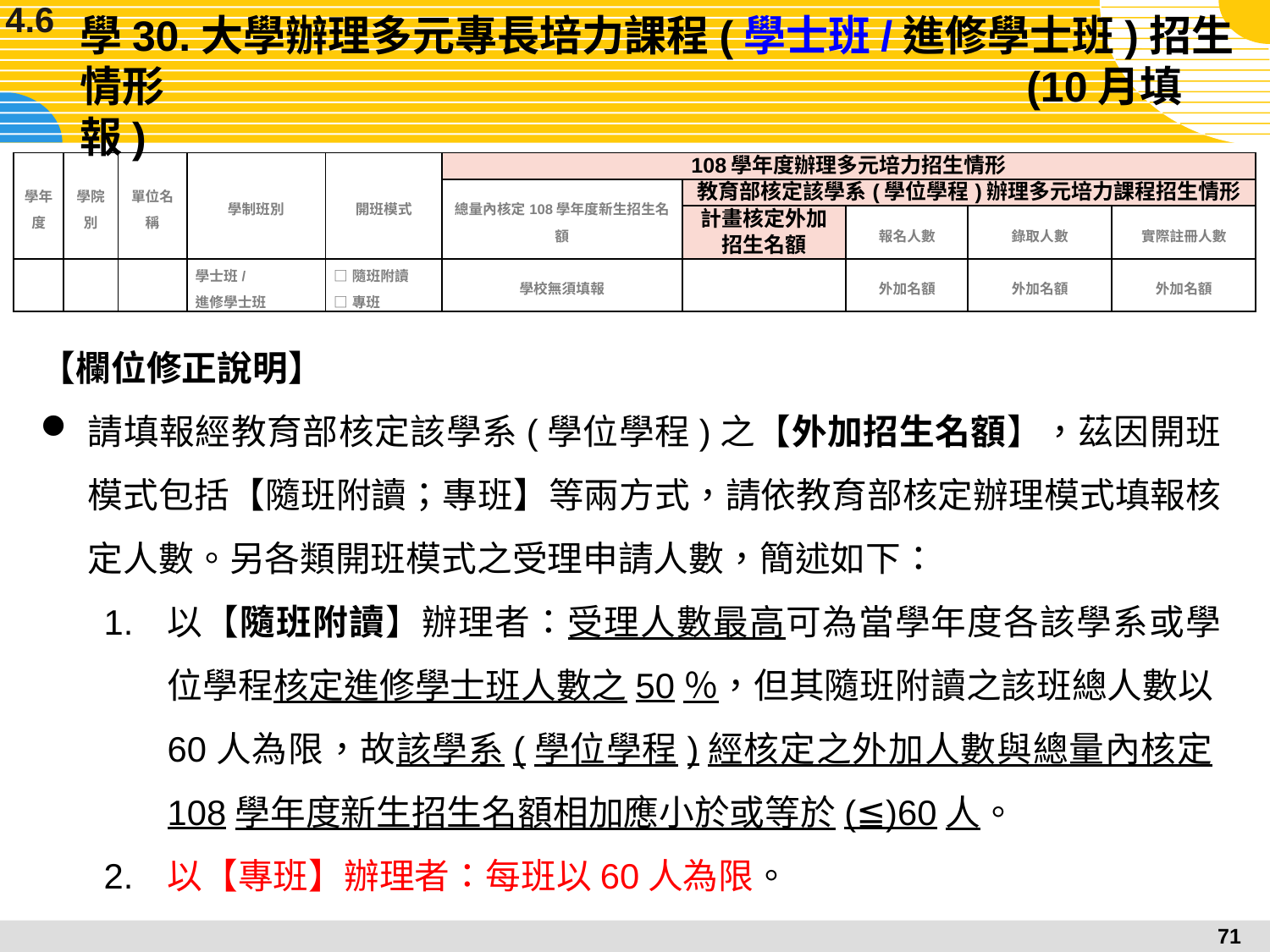

4.6
# 學30.大學辦理多元專長培力課程(學士班/進修學士班)招生情形							     (10月填報)
| 學年度 | 學院別 | 單位名稱 | 學制班別 | 開班模式 | 108學年度辦理多元培力招生情形 |  |  |  |  |
| --- | --- | --- | --- | --- | --- | --- | --- | --- | --- |
|  |  |  |  |  | 總量內核定108學年度新生招生名額 | 教育部核定該學系(學位學程)辦理多元培力課程招生情形 |  |  |  |
|  |  |  |  |  |  | 計畫核定外加招生名額 | 報名人數 | 錄取人數 | 實際註冊人數 |
|  |  |  | 學士班/ 進修學士班 | □隨班附讀 □專班 | 學校無須填報 |  | 外加名額 | 外加名額 | 外加名額 |
【欄位修正說明】
請填報經教育部核定該學系(學位學程)之【外加招生名額】，茲因開班模式包括【隨班附讀；專班】等兩方式，請依教育部核定辦理模式填報核定人數。另各類開班模式之受理申請人數，簡述如下：
以【隨班附讀】辦理者：受理人數最高可為當學年度各該學系或學位學程核定進修學士班人數之50％，但其隨班附讀之該班總人數以60人為限，故該學系(學位學程)經核定之外加人數與總量內核定108學年度新生招生名額相加應小於或等於(≦)60人。
以【專班】辦理者：每班以60人為限。